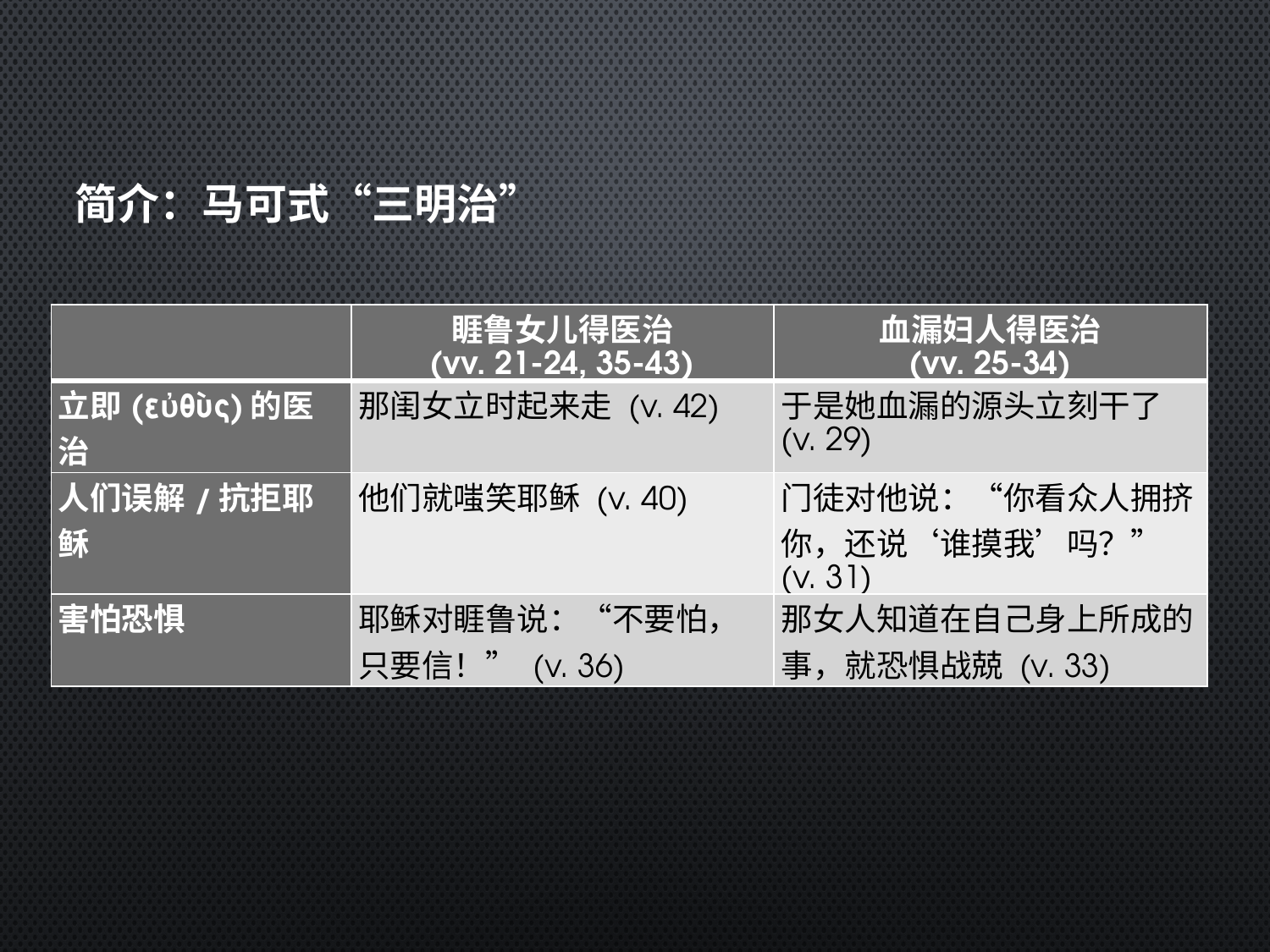

# 简介：马可式“三明治”
|  | 睚鲁女儿得医治 (vv. 21-24, 35-43) | 血漏妇人得医治 (vv. 25-34) |
| --- | --- | --- |
| 立即(εὐθὺς)的医治 | 那闺女立时起来走 (v. 42) | 于是她血漏的源头立刻干了 (v. 29) |
| 人们误解/抗拒耶稣 | 他们就嗤笑耶稣 (v. 40) | 门徒对他说：“你看众人拥挤你，还说‘谁摸我’吗？” (v. 31) |
| 害怕恐惧 | 耶稣对睚鲁说：“不要怕，只要信！” (v. 36) | 那女人知道在自己身上所成的事，就恐惧战兢 (v. 33) |